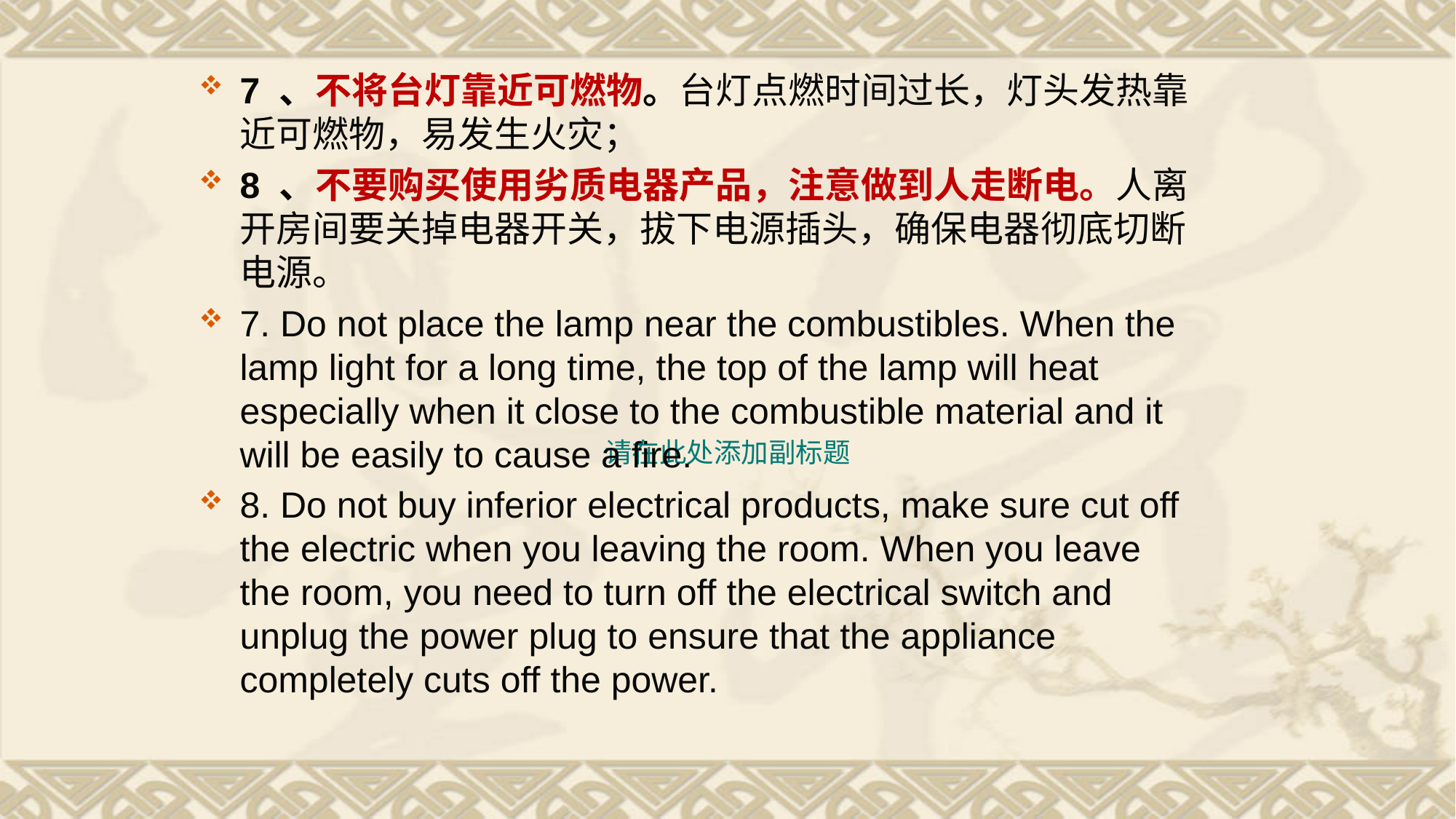

# 7 、不将台灯靠近可燃物。台灯点燃时间过长，灯头发热靠近可燃物，易发生火灾；
8 、不要购买使用劣质电器产品，注意做到人走断电。人离开房间要关掉电器开关，拔下电源插头，确保电器彻底切断电源。
7. Do not place the lamp near the combustibles. When the lamp light for a long time, the top of the lamp will heat especially when it close to the combustible material and it will be easily to cause a fire.
8. Do not buy inferior electrical products, make sure cut off the electric when you leaving the room. When you leave the room, you need to turn off the electrical switch and unplug the power plug to ensure that the appliance completely cuts off the power.
请在此处添加副标题